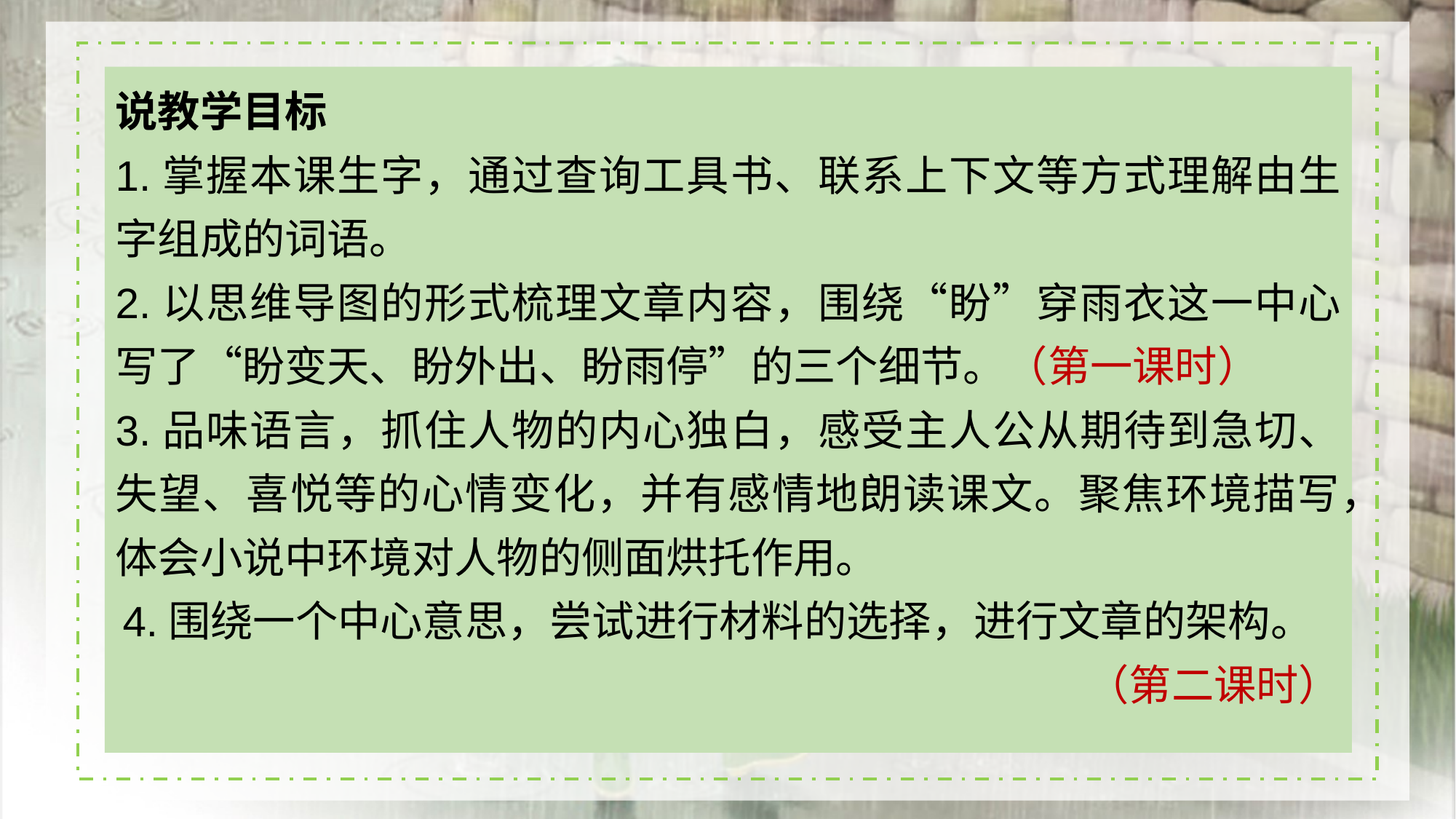

说教学目标
1.掌握本课生字，通过查询工具书、联系上下文等方式理解由生字组成的词语。
2.以思维导图的形式梳理文章内容，围绕“盼”穿雨衣这一中心写了“盼变天、盼外出、盼雨停”的三个细节。（第一课时）
3.品味语言，抓住人物的内心独白，感受主人公从期待到急切、失望、喜悦等的心情变化，并有感情地朗读课文。聚焦环境描写，体会小说中环境对人物的侧面烘托作用。
4.围绕一个中心意思，尝试进行材料的选择，进行文章的架构。    （第二课时）